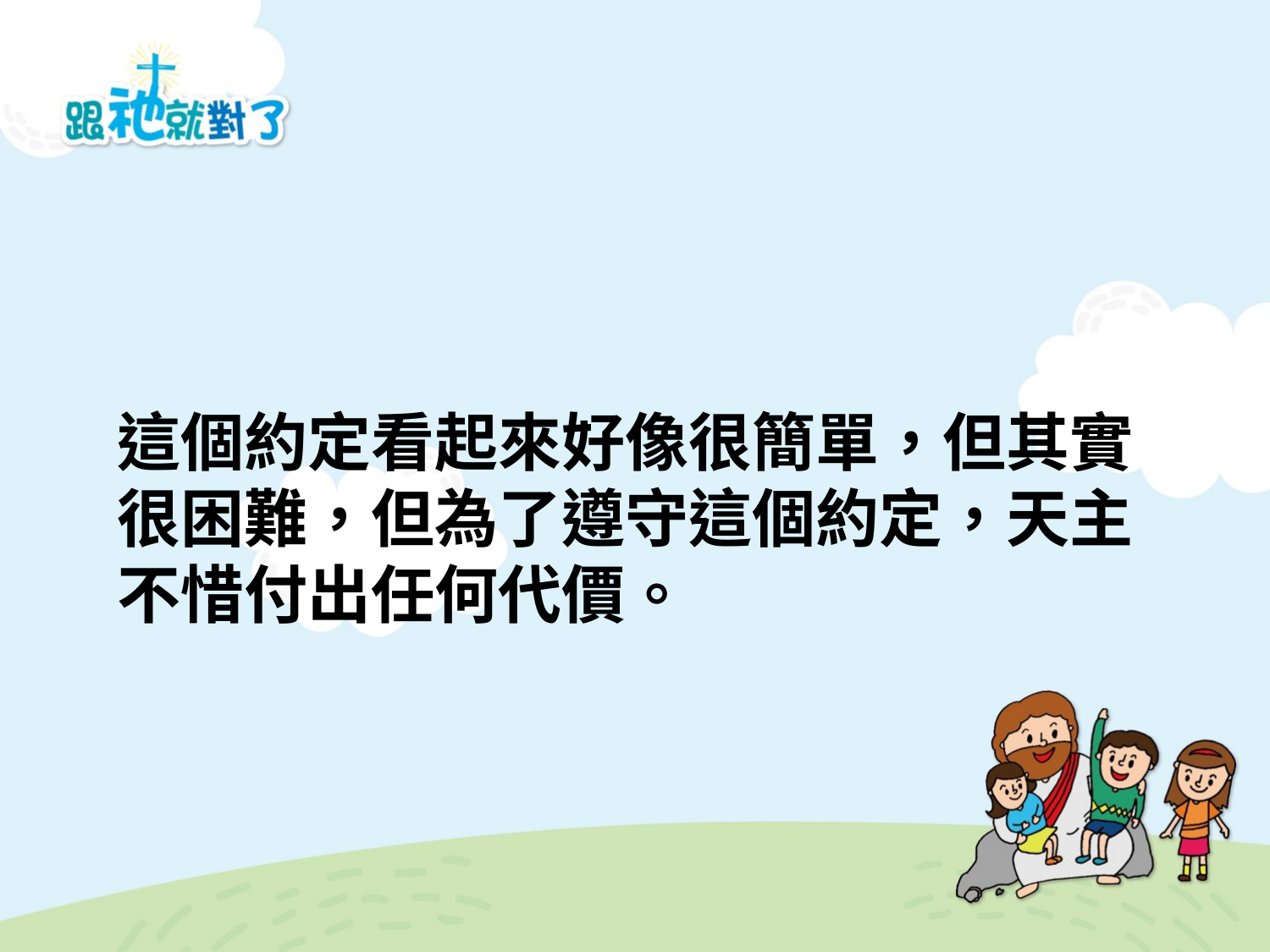

這個約定看起來好像很簡單，但其實很困難，但為了遵守這個約定，天主不惜付出任何代價。